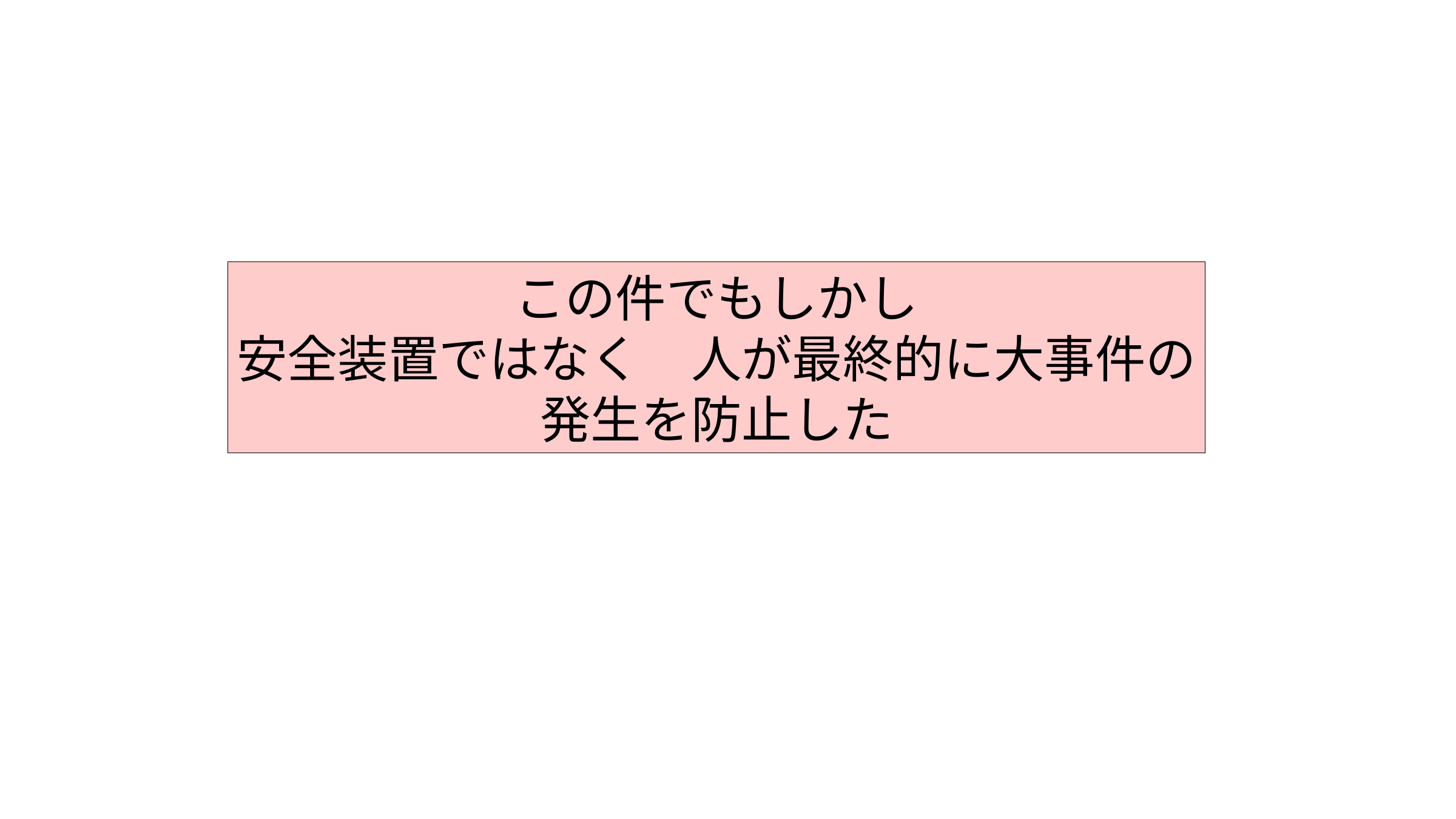

この件でもしかし
安全装置ではなく　人が最終的に大事件の
発生を防止した